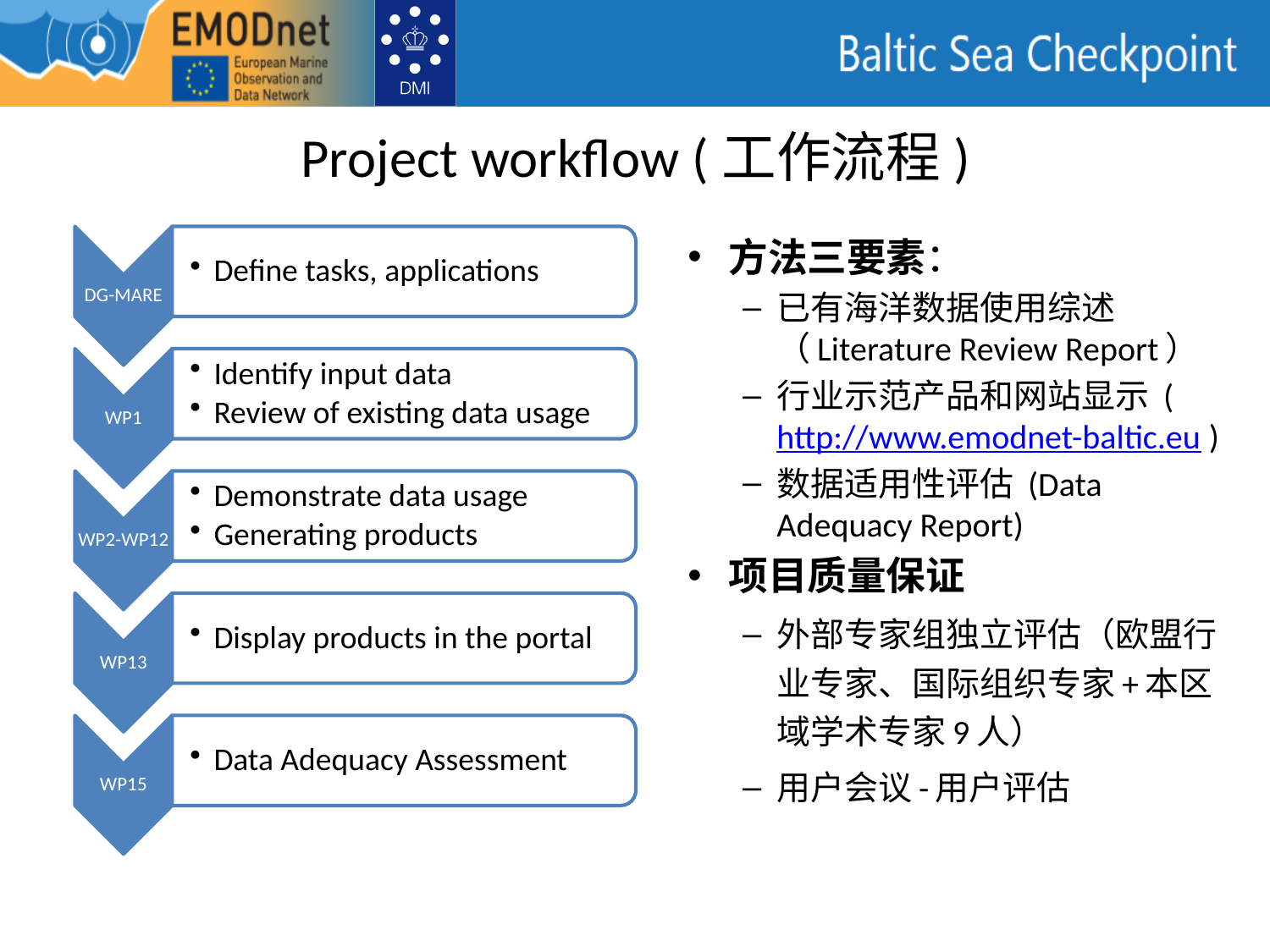

# Project workflow (工作流程)
DG-MARE
Define tasks, applications
WP1
Identify input data
Review of existing data usage
WP2-WP12
Demonstrate data usage
Generating products
WP13
Display products in the portal
WP15
Data Adequacy Assessment
方法三要素：
已有海洋数据使用综述 （Literature Review Report）
行业示范产品和网站显示 (http://www.emodnet-baltic.eu )
数据适用性评估 (Data Adequacy Report)
项目质量保证
外部专家组独立评估（欧盟行业专家、国际组织专家+本区域学术专家9人）
用户会议-用户评估